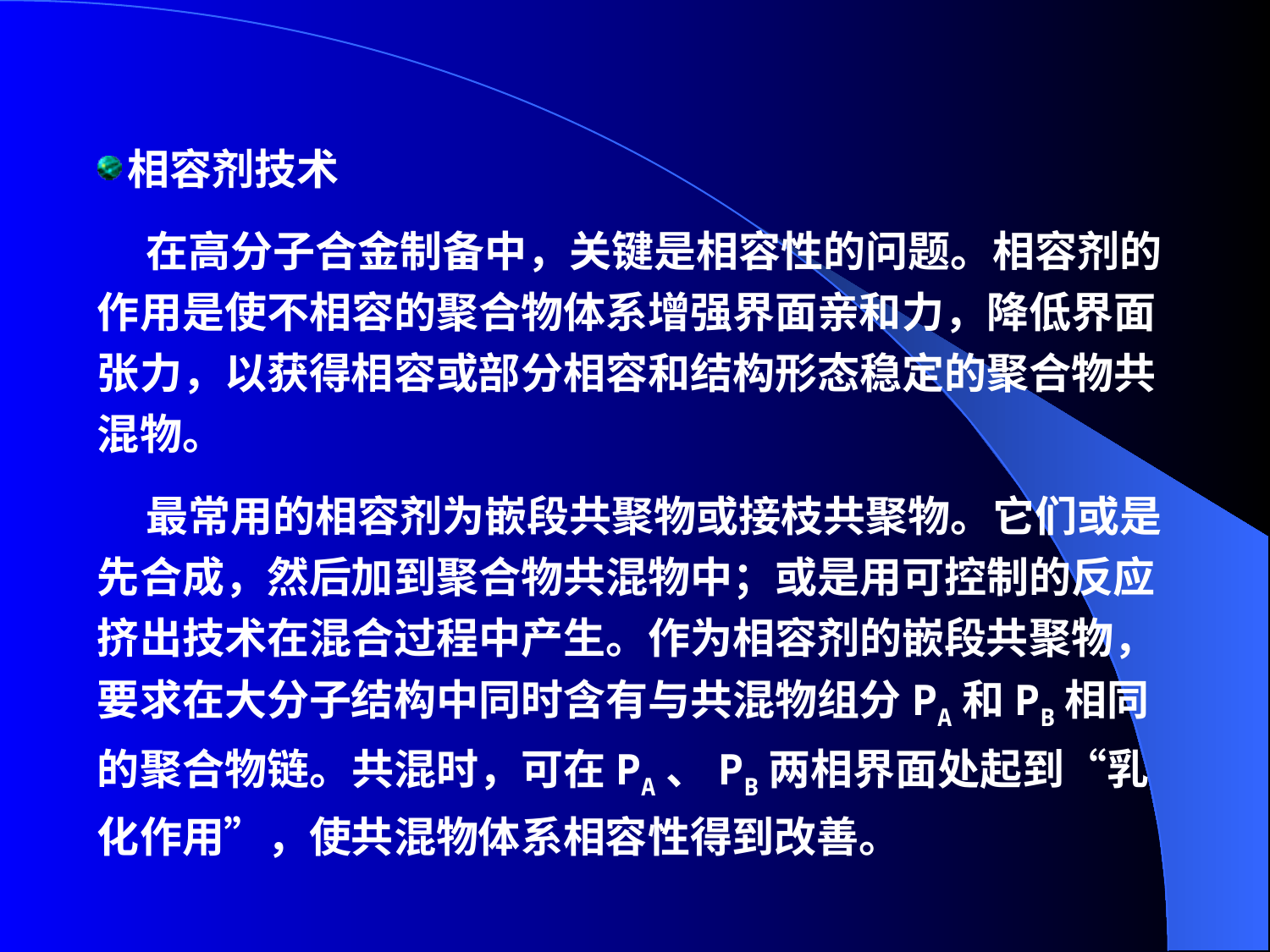

相容剂技术
    在高分子合金制备中，关键是相容性的问题。相容剂的作用是使不相容的聚合物体系增强界面亲和力，降低界面张力，以获得相容或部分相容和结构形态稳定的聚合物共混物。
    最常用的相容剂为嵌段共聚物或接枝共聚物。它们或是先合成，然后加到聚合物共混物中；或是用可控制的反应挤出技术在混合过程中产生。作为相容剂的嵌段共聚物，要求在大分子结构中同时含有与共混物组分PA和PB相同的聚合物链。共混时，可在PA、PB两相界面处起到“乳化作用”，使共混物体系相容性得到改善。